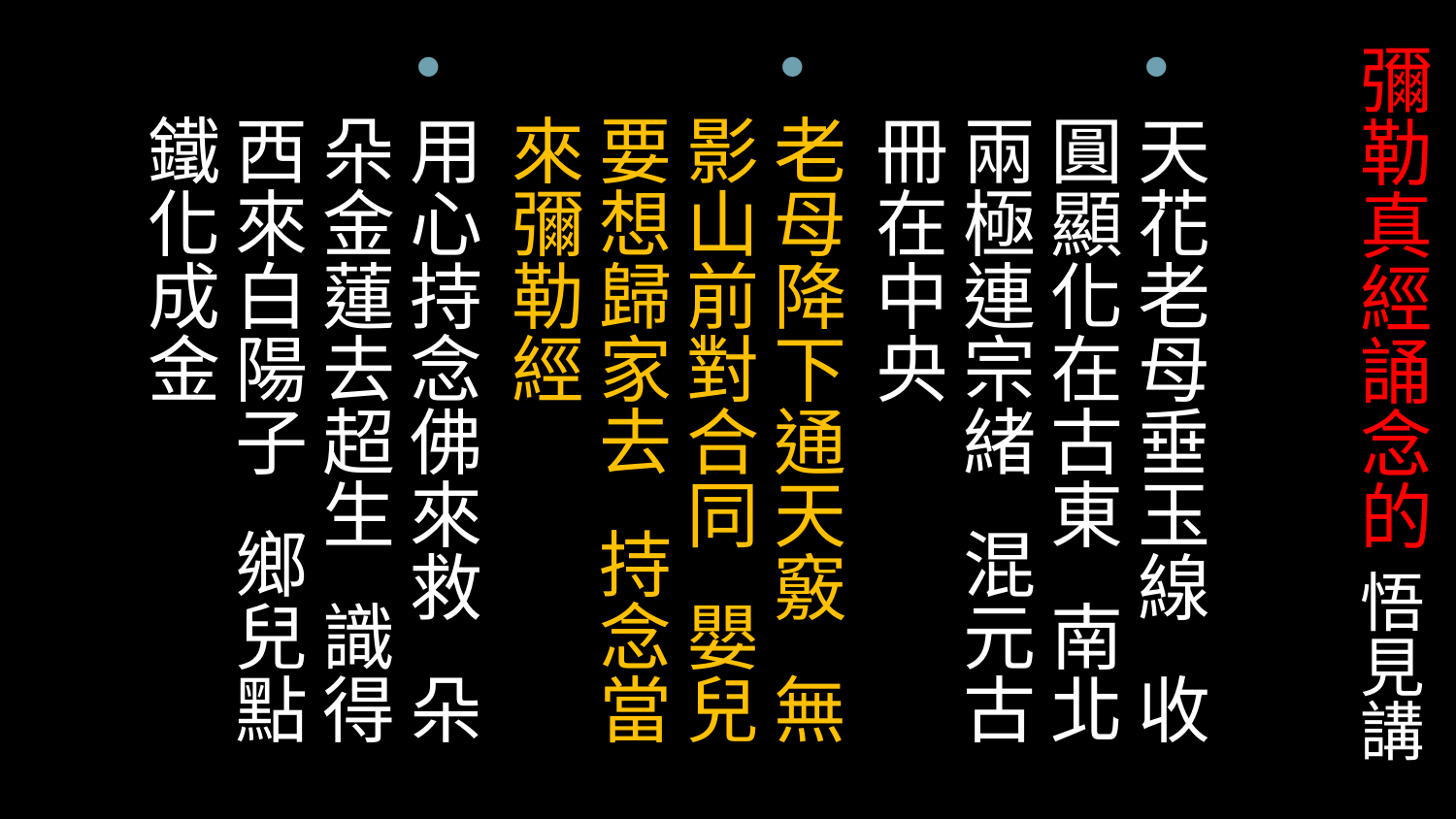

# 彌勒真經誦念的 悟見講
天花老母垂玉線   收圓顯化在古東   南北兩極連宗緒   混元古冊在中央
老母降下通天竅   無影山前對合同   嬰兒要想歸家去   持念當來彌勒經
用心持念佛來救   朵朵金蓮去超生   識得西來白陽子   鄉兒點鐵化成金